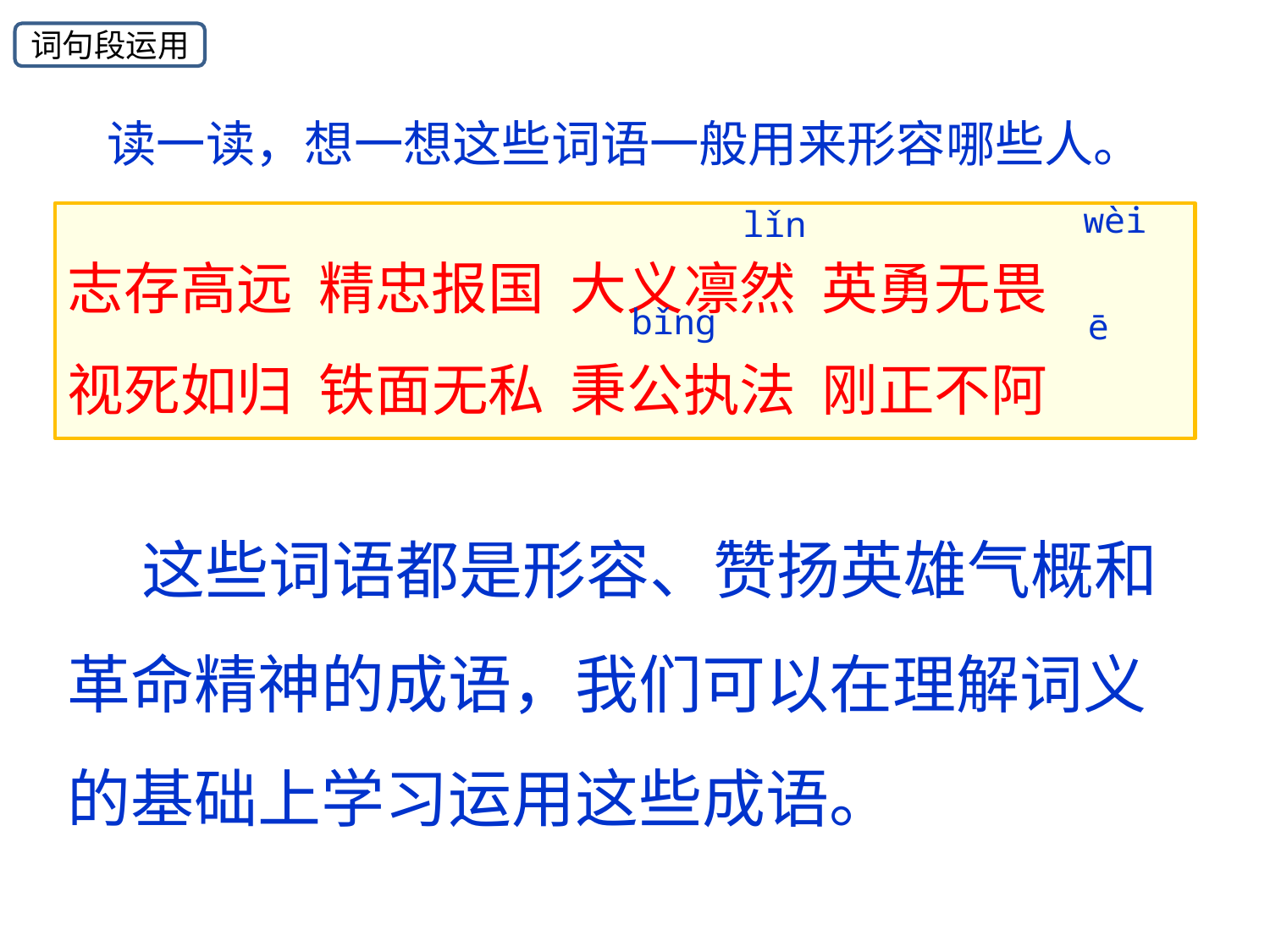

词句段运用
读一读，想一想这些词语一般用来形容哪些人。
wèi
lǐn
志存高远  精忠报国  大义凛然  英勇无畏
视死如归  铁面无私  秉公执法  刚正不阿
bǐnɡ
ē
这些词语都是形容、赞扬英雄气概和革命精神的成语，我们可以在理解词义的基础上学习运用这些成语。